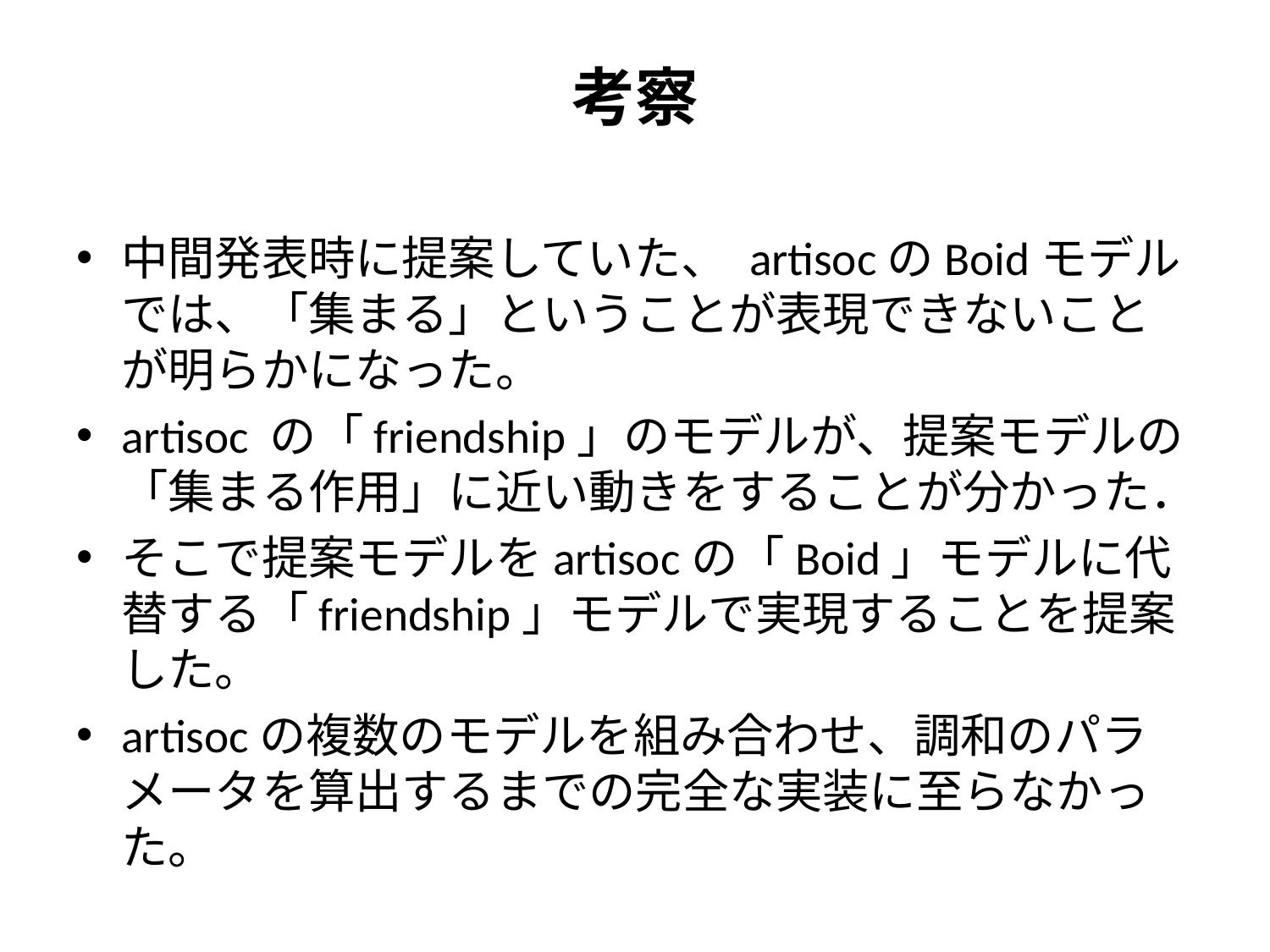

# 考察
中間発表時に提案していた、 artisocのBoidモデルでは、「集まる」ということが表現できないことが明らかになった。
artisoc の「friendship」のモデルが、提案モデルの「集まる作用」に近い動きをすることが分かった．
そこで提案モデルをartisocの「Boid」モデルに代替する「friendship」モデルで実現することを提案した。
artisocの複数のモデルを組み合わせ、調和のパラメータを算出するまでの完全な実装に至らなかった。